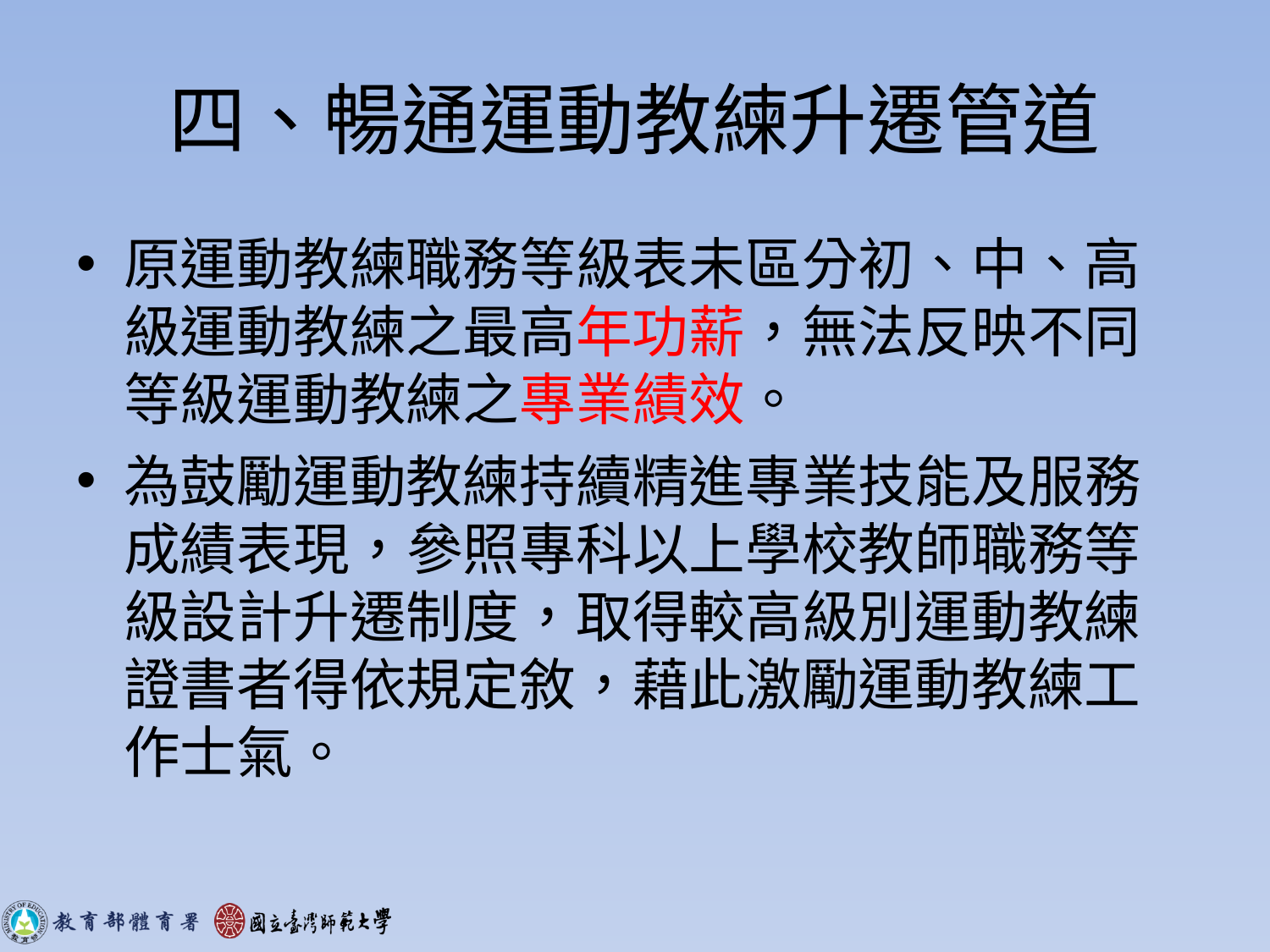

# 四、暢通運動教練升遷管道
原運動教練職務等級表未區分初、中、高級運動教練之最高年功薪，無法反映不同等級運動教練之專業績效。
為鼓勵運動教練持續精進專業技能及服務成績表現，參照專科以上學校教師職務等級設計升遷制度，取得較高級別運動教練證書者得依規定敘，藉此激勵運動教練工作士氣。